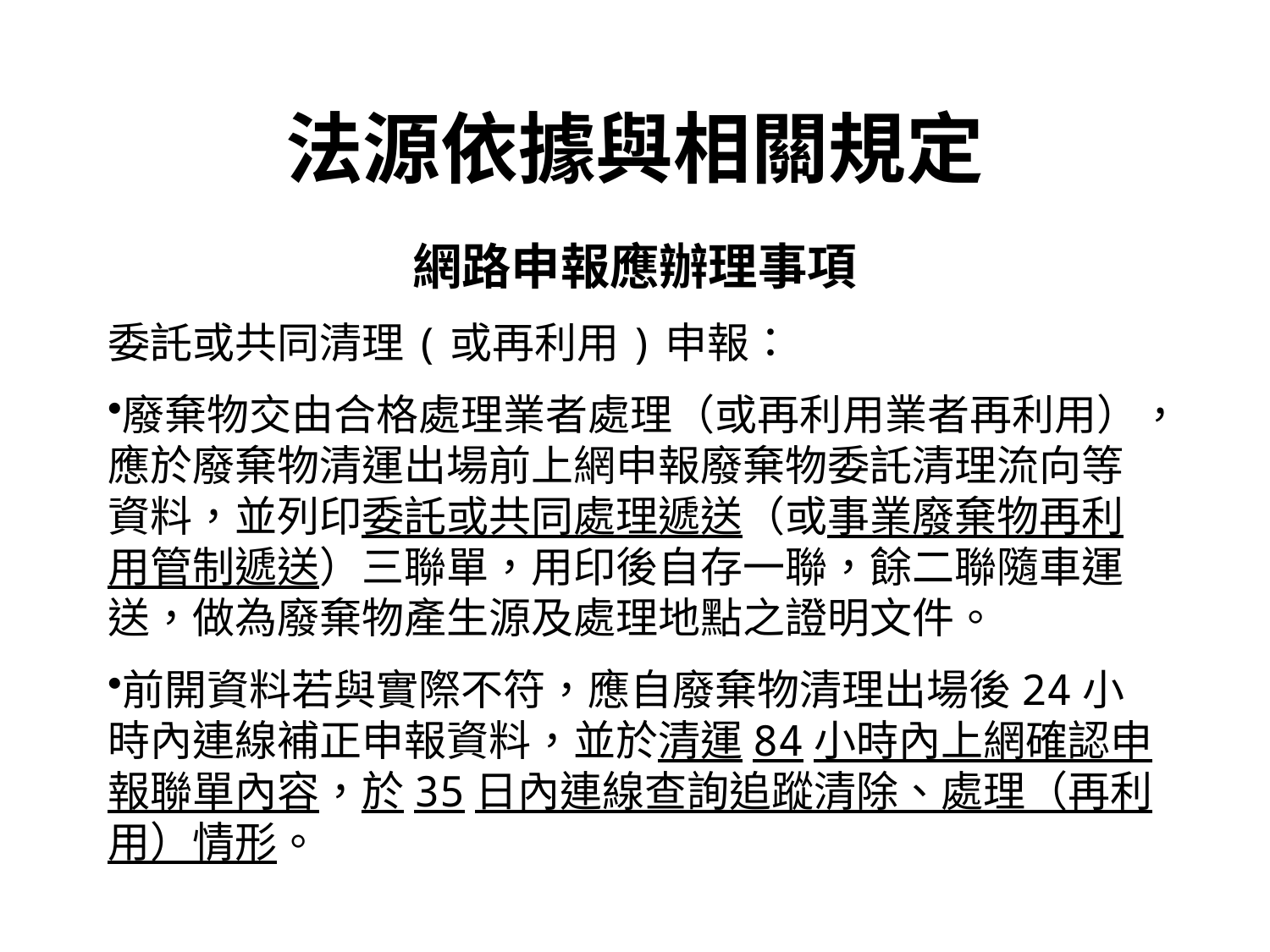

# 法源依據與相關規定
網路申報應辦理事項
委託或共同清理(或再利用)申報：
廢棄物交由合格處理業者處理（或再利用業者再利用），應於廢棄物清運出場前上網申報廢棄物委託清理流向等資料，並列印委託或共同處理遞送（或事業廢棄物再利用管制遞送）三聯單，用印後自存一聯，餘二聯隨車運送，做為廢棄物產生源及處理地點之證明文件。
前開資料若與實際不符，應自廢棄物清理出場後24小時內連線補正申報資料，並於清運84小時內上網確認申報聯單內容，於35日內連線查詢追蹤清除、處理（再利用）情形。